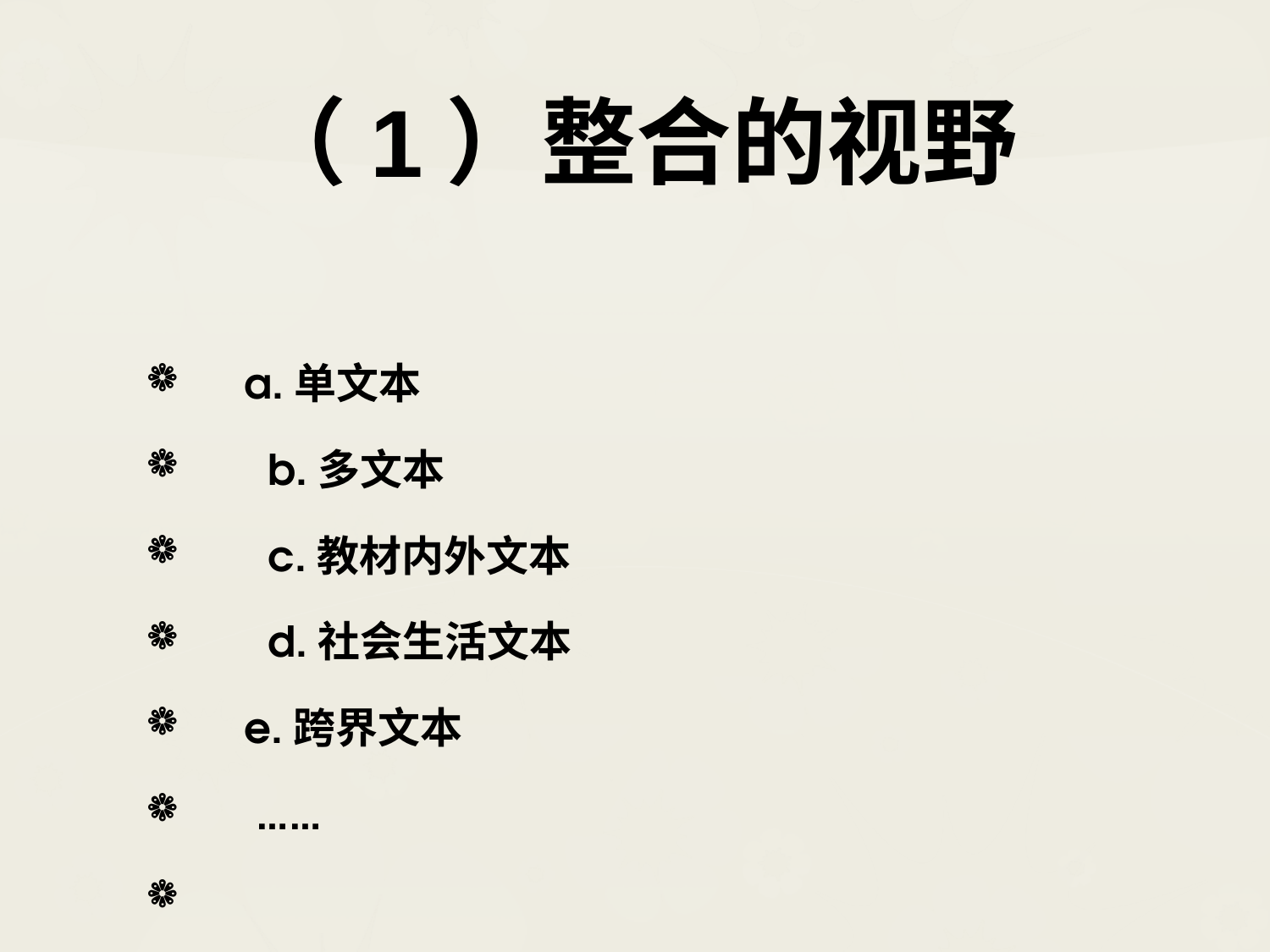

# （1）整合的视野
   a.单文本
     b.多文本
     c.教材内外文本
     d.社会生活文本
   e.跨界文本
    ……